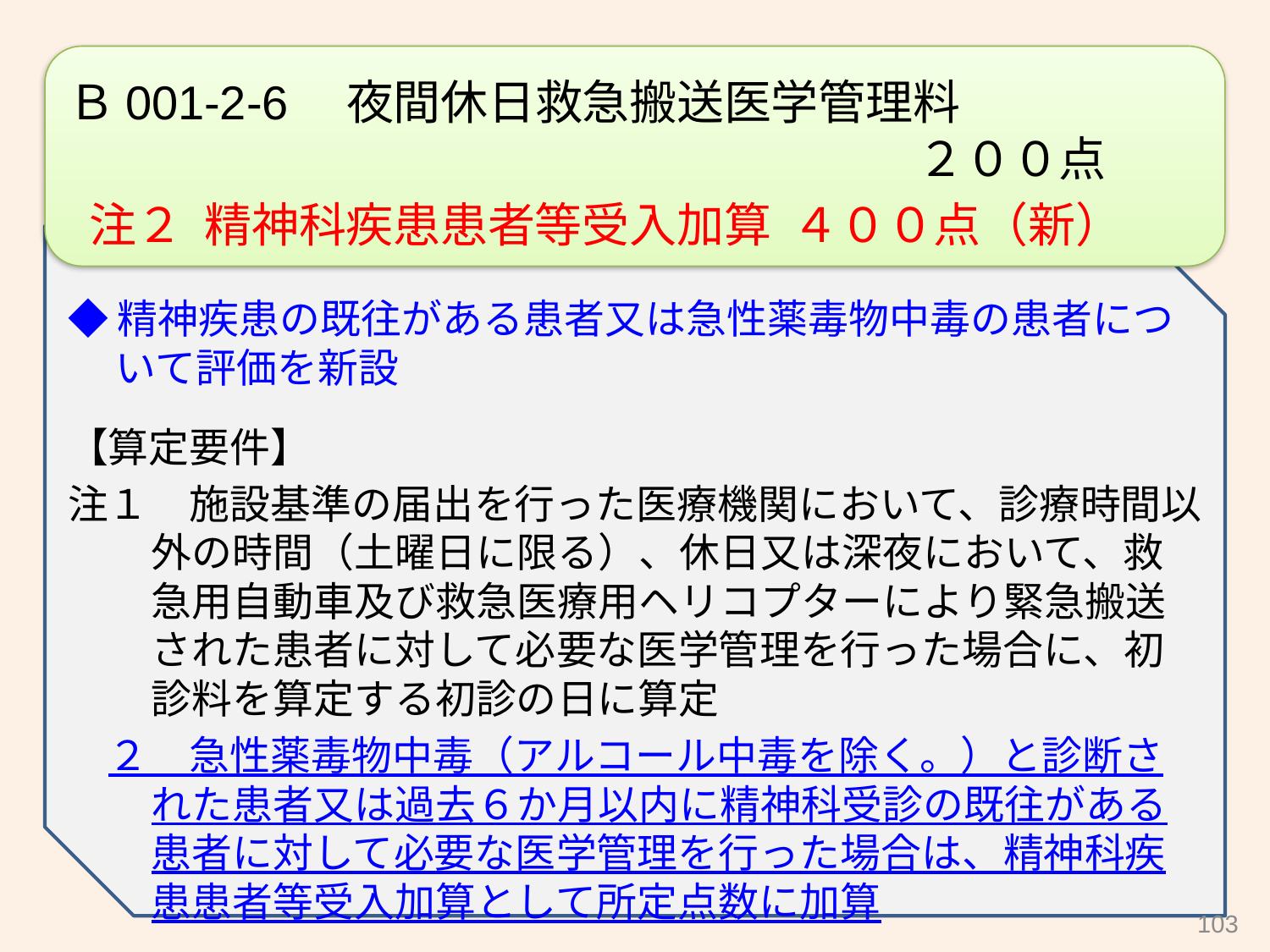

Ｂ001-2-6　夜間休日救急搬送医学管理料
　　　　　　　　　　　　　　　　　　２００点
 注２  精神科疾患患者等受入加算  ４００点（新）

◆精神疾患の既往がある患者又は急性薬毒物中毒の患者について評価を新設
【算定要件】
注１　施設基準の届出を行った医療機関において、診療時間以外の時間（土曜日に限る）、休日又は深夜において、救急用自動車及び救急医療用ヘリコプターにより緊急搬送された患者に対して必要な医学管理を行った場合に、初診料を算定する初診の日に算定
　２　急性薬毒物中毒（アルコール中毒を除く。）と診断された患者又は過去６か月以内に精神科受診の既往がある患者に対して必要な医学管理を行った場合は、精神科疾患患者等受入加算として所定点数に加算

103